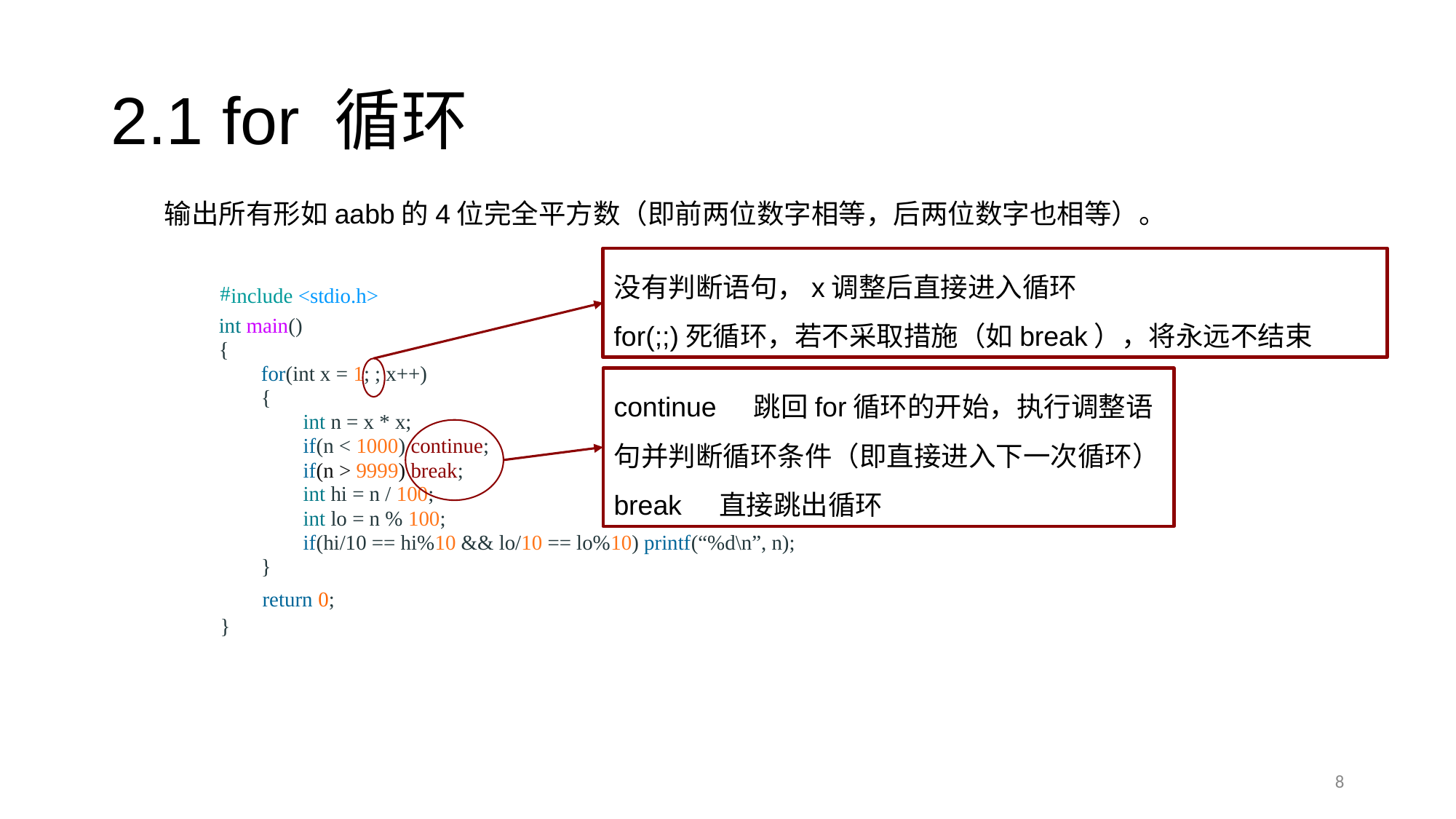

# 2.1 for 循环
输出所有形如aabb的4位完全平方数（即前两位数字相等，后两位数字也相等）。
没有判断语句，x调整后直接进入循环
for(;;)死循环，若不采取措施（如break），将永远不结束

include <stdio.h>
#
int main()
{
        for(int x = 1; ; x++)
        {
                int n = x * x;
                if(n < 1000) continue;
                if(n > 9999) break;
                int hi = n / 100;
                int lo = n % 100;
                if(hi/10 == hi%10 && lo/10 == lo%10) printf(“%d\n”, n);
        }
        return 0;
}
continue    跳回for循环的开始，执行调整语句并判断循环条件（即直接进入下一次循环）
break    直接跳出循环

8